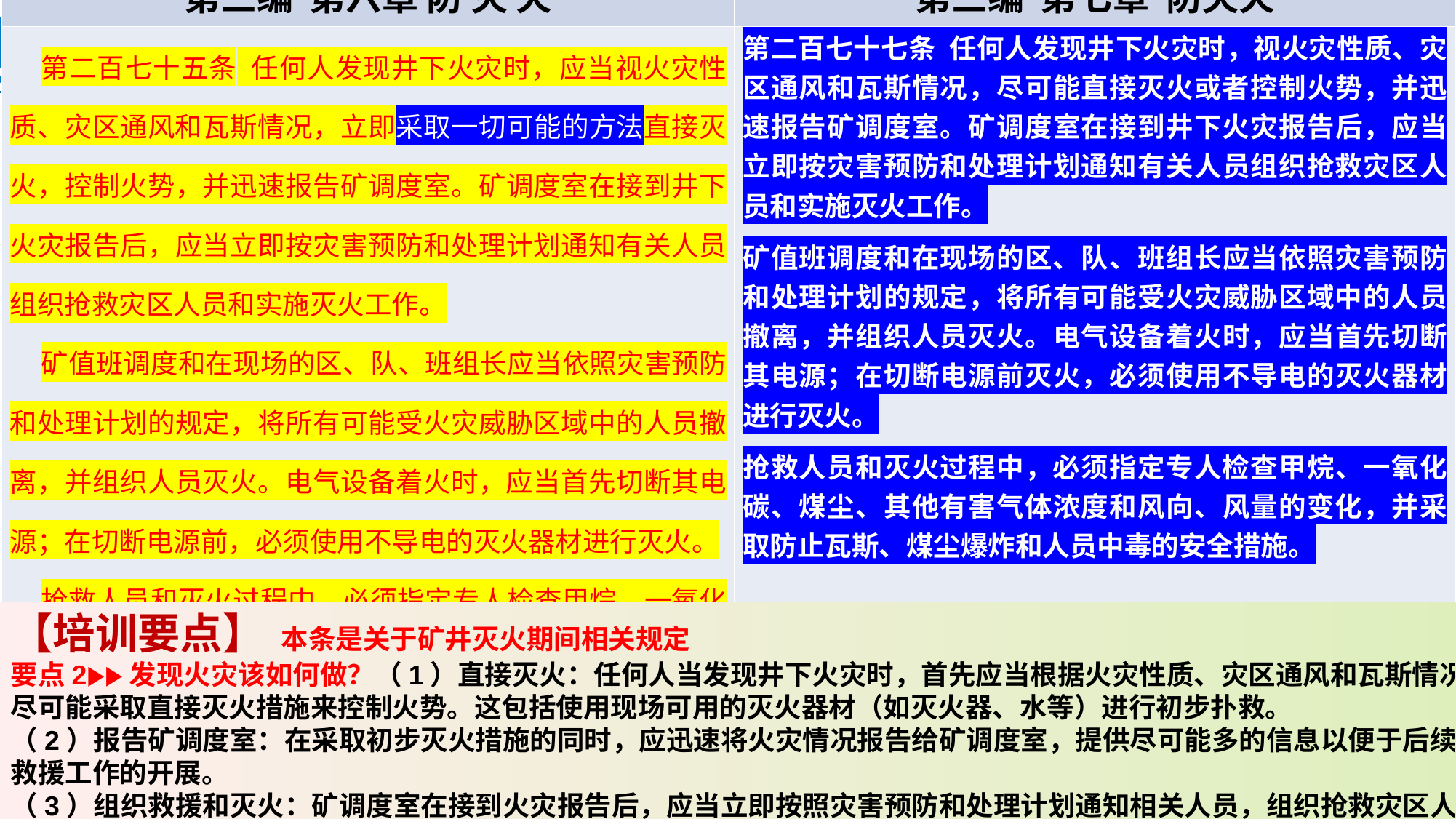

| 《煤矿安全规程》（2022版） | 《煤矿安全规程》（2025版） |
| --- | --- |
| 第三编 第六章 防 灭 火 | 第三编 第七章 防灭火 |
| 第二百七十五条 任何人发现井下火灾时，应当视火灾性质、灾区通风和瓦斯情况，立即采取一切可能的方法直接灭火，控制火势，并迅速报告矿调度室。矿调度室在接到井下火灾报告后，应当立即按灾害预防和处理计划通知有关人员组织抢救灾区人员和实施灭火工作。 矿值班调度和在现场的区、队、班组长应当依照灾害预防和处理计划的规定，将所有可能受火灾威胁区域中的人员撤离，并组织人员灭火。电气设备着火时，应当首先切断其电源；在切断电源前，必须使用不导电的灭火器材进行灭火。 抢救人员和灭火过程中，必须指定专人检查甲烷、一氧化碳、煤尘、其他有害气体浓度和风向、风量的变化，并采取防止瓦斯、煤尘爆炸和人员中毒的安全措施。 | 第二百七十七条 任何人发现井下火灾时，视火灾性质、灾区通风和瓦斯情况，尽可能直接灭火或者控制火势，并迅速报告矿调度室。矿调度室在接到井下火灾报告后，应当立即按灾害预防和处理计划通知有关人员组织抢救灾区人员和实施灭火工作。 矿值班调度和在现场的区、队、班组长应当依照灾害预防和处理计划的规定，将所有可能受火灾威胁区域中的人员撤离，并组织人员灭火。电气设备着火时，应当首先切断其电源；在切断电源前灭火，必须使用不导电的灭火器材进行灭火。 抢救人员和灭火过程中，必须指定专人检查甲烷、一氧化碳、煤尘、其他有害气体浓度和风向、风量的变化，并采取防止瓦斯、煤尘爆炸和人员中毒的安全措施。 |
【培训要点】  本条是关于矿井灭火期间相关规定
要点2▶▶发现火灾该如何做？（1）直接灭火：任何人当发现井下火灾时，首先应当根据火灾性质、灾区通风和瓦斯情况，尽可能采取直接灭火措施来控制火势。这包括使用现场可用的灭火器材（如灭火器、水等）进行初步扑救。
（2）报告矿调度室：在采取初步灭火措施的同时，应迅速将火灾情况报告给矿调度室，提供尽可能多的信息以便于后续救援工作的开展。
（3）组织救援和灭火：矿调度室在接到火灾报告后，应当立即按照灾害预防和处理计划通知相关人员，组织抢救灾区人员并实施灭火工作。这包括启动应急预案，调动专业救援队伍和设备，确保灾区人员安全撤离，并有效控制和扑灭火灾。